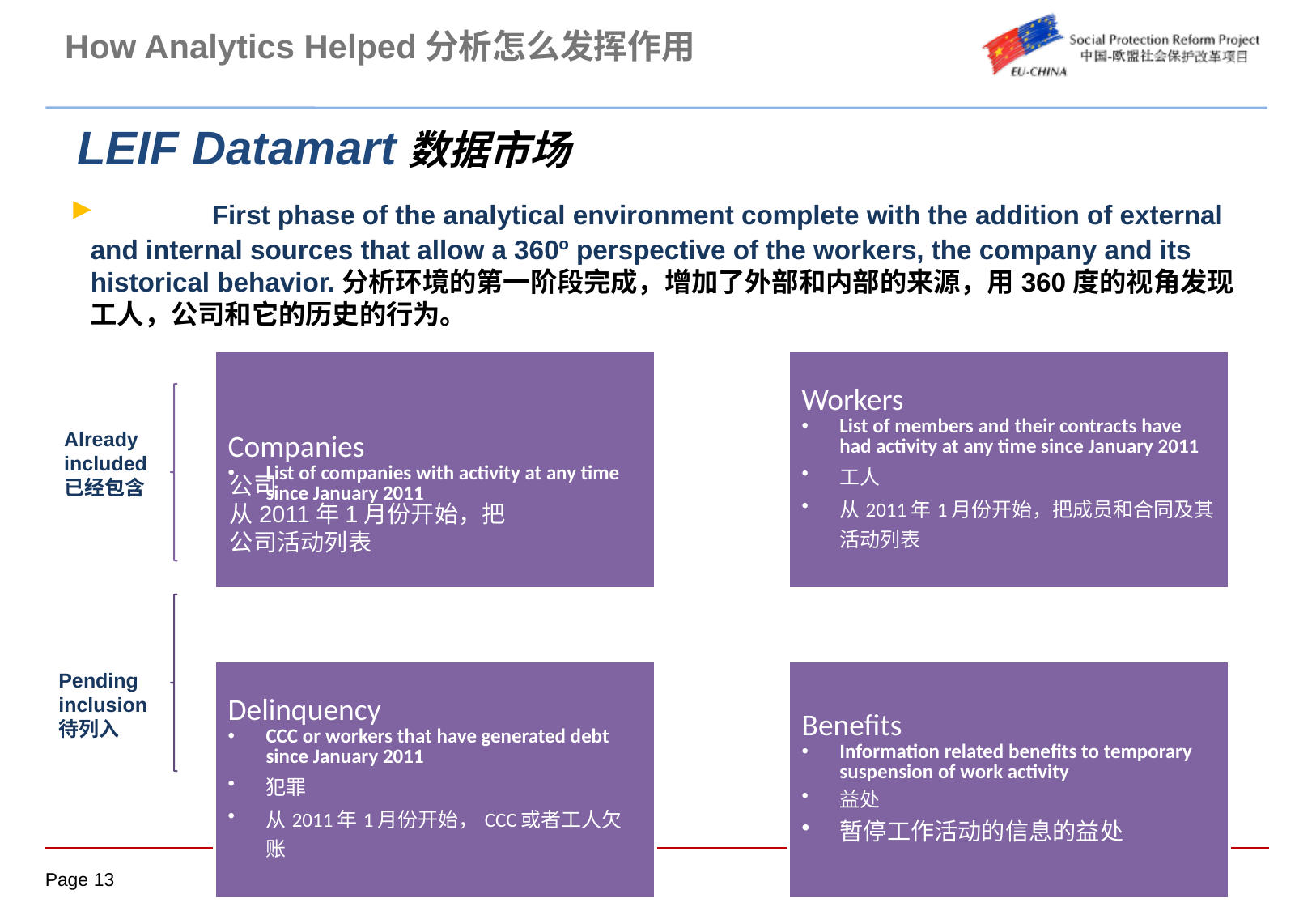

How Analytics Helped分析怎么发挥作用
LEIF Datamart数据市场
	First phase of the analytical environment complete with the addition of external and internal sources that allow a 360º perspective of the workers, the company and its historical behavior.分析环境的第一阶段完成，增加了外部和内部的来源，用360度的视角发现工人，公司和它的历史的行为。
Companies
Workers
Benefits
Information related benefits to temporary suspension of work activity
List of members and their contracts have had activity at any time since January 2011
Delinquency
CCC or workers that have generated debt since January 2011
从2011年1月份开始，把成员和合同及其活动列表
工人
犯罪
从2011年1月份开始，CCC或者工人欠账
益处
暂停工作活动的信息的益处

Already included
已经包含
公司
从2011年1月份开始，把公司活动列表

Pending inclusion
待列入